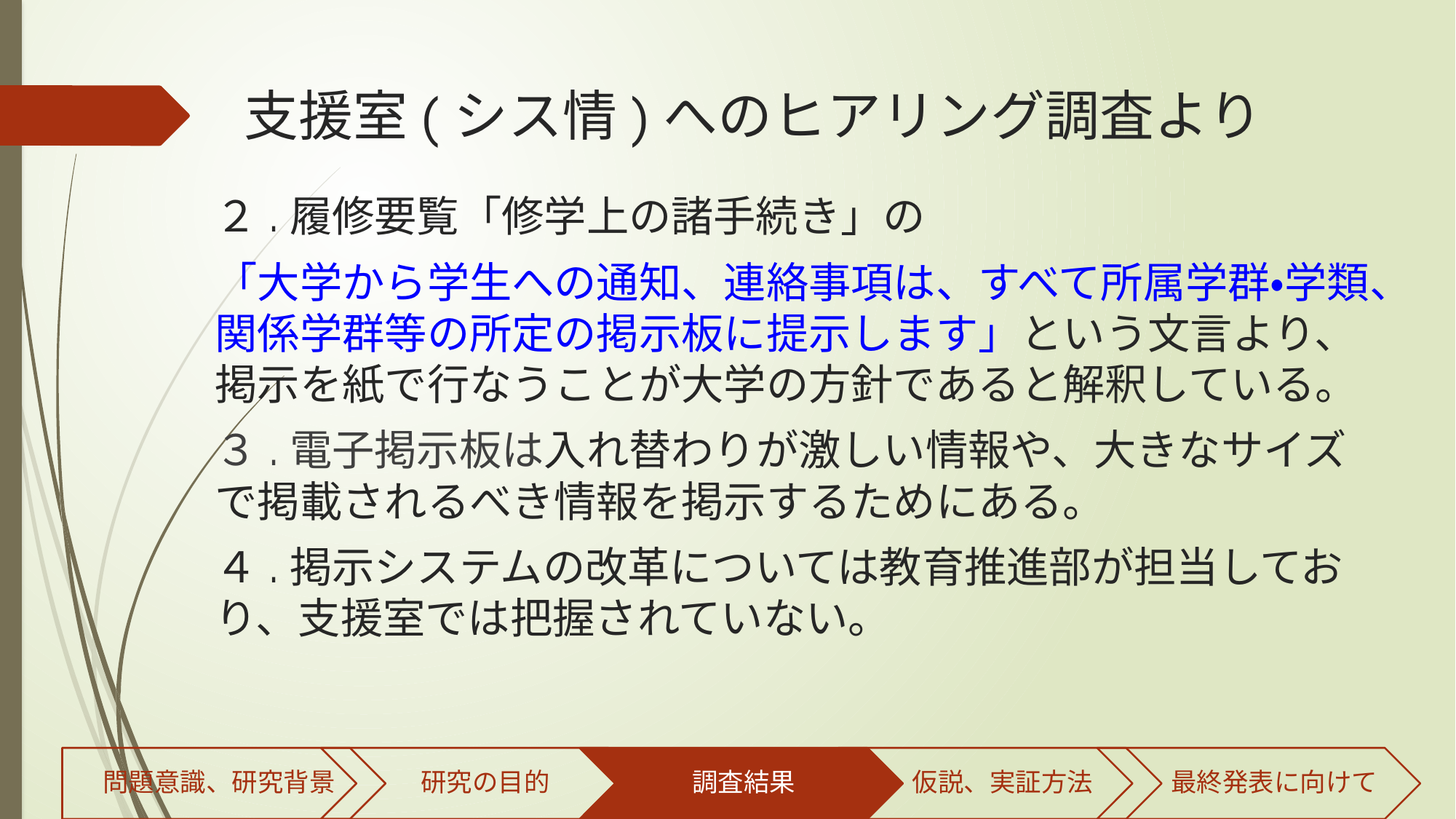

# 支援室(シス情)へのヒアリング調査より
２.履修要覧「修学上の諸手続き」の
「大学から学生への通知、連絡事項は、すべて所属学群・学類、関係学群等の所定の掲示板に提示します」という文言より、掲示を紙で行なうことが大学の方針であると解釈している。
３.電子掲示板は入れ替わりが激しい情報や、大きなサイズで掲載されるべき情報を掲示するためにある。
４.掲示システムの改革については教育推進部が担当しており、支援室では把握されていない。
問題意識、研究背景
研究の目的
調査結果
仮説、実証方法
　最終発表に向けて